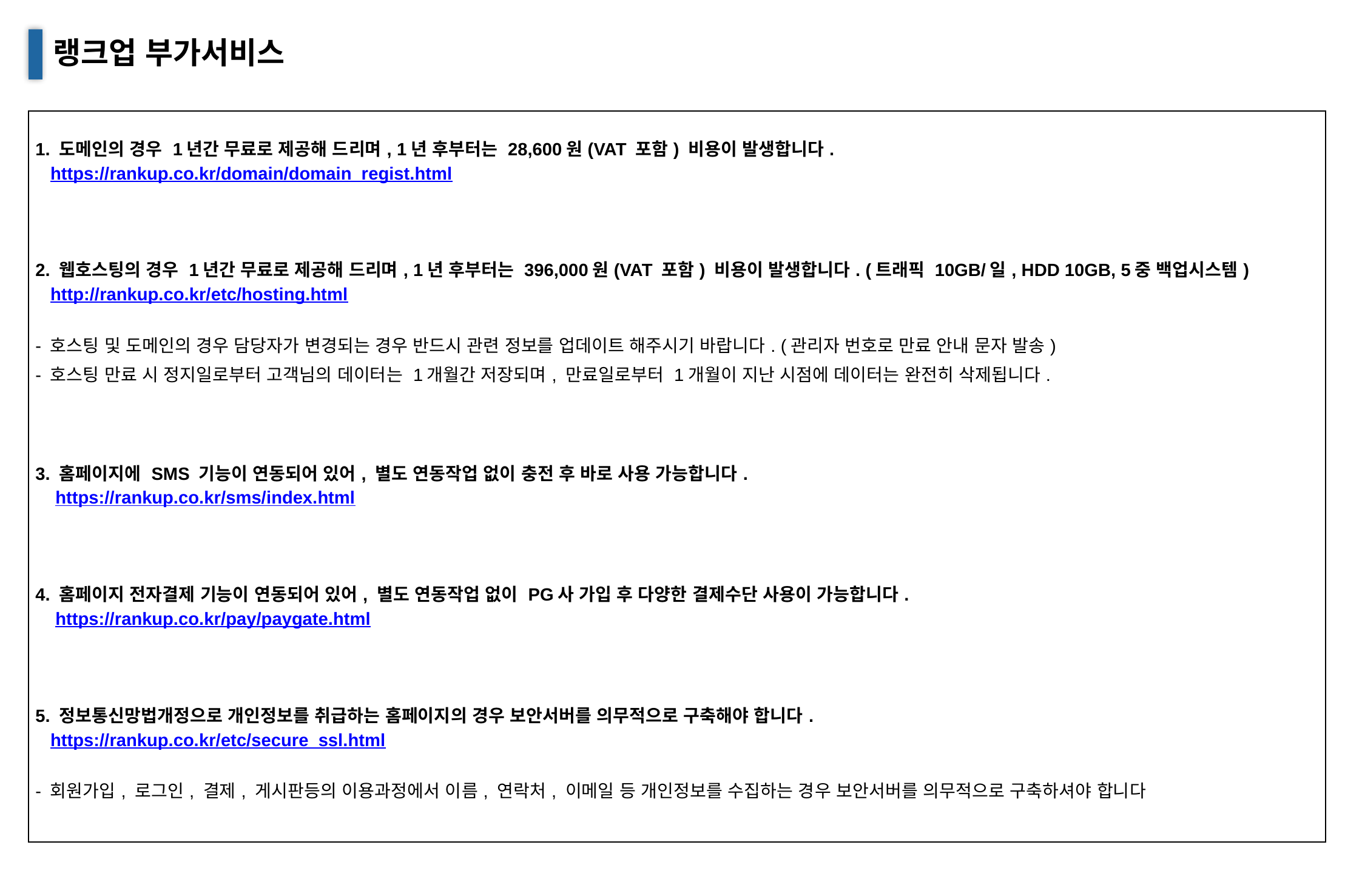

랭크업 부가서비스
| 1. 도메인의 경우 1년간 무료로 제공해 드리며, 1년 후부터는 28,600원(VAT 포함) 비용이 발생합니다. https://rankup.co.kr/domain/domain\_regist.html 2. 웹호스팅의 경우 1년간 무료로 제공해 드리며, 1년 후부터는 396,000원(VAT 포함) 비용이 발생합니다. (트래픽 10GB/일, HDD 10GB, 5중 백업시스템) http://rankup.co.kr/etc/hosting.html - 호스팅 및 도메인의 경우 담당자가 변경되는 경우 반드시 관련 정보를 업데이트 해주시기 바랍니다. (관리자 번호로 만료 안내 문자 발송) - 호스팅 만료 시 정지일로부터 고객님의 데이터는 1개월간 저장되며, 만료일로부터 1개월이 지난 시점에 데이터는 완전히 삭제됩니다. 3. 홈페이지에 SMS 기능이 연동되어 있어, 별도 연동작업 없이 충전 후 바로 사용 가능합니다. https://rankup.co.kr/sms/index.html 4. 홈페이지 전자결제 기능이 연동되어 있어, 별도 연동작업 없이 PG사 가입 후 다양한 결제수단 사용이 가능합니다. https://rankup.co.kr/pay/paygate.html 5. 정보통신망법개정으로 개인정보를 취급하는 홈페이지의 경우 보안서버를 의무적으로 구축해야 합니다. https://rankup.co.kr/etc/secure\_ssl.html - 회원가입, 로그인, 결제, 게시판등의 이용과정에서 이름, 연락처, 이메일 등 개인정보를 수집하는 경우 보안서버를 의무적으로 구축하셔야 합니다 |
| --- |